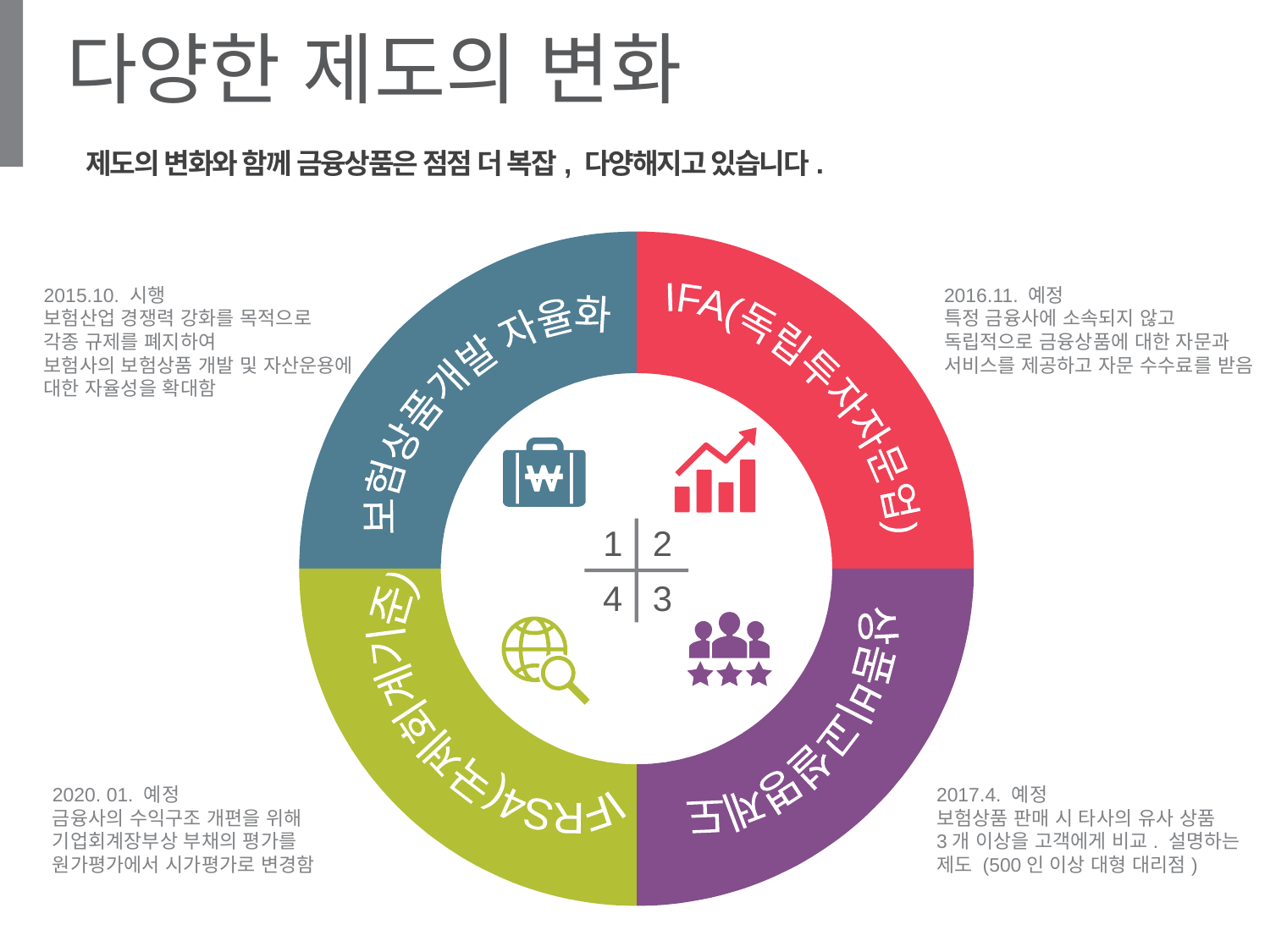

다양한 제도의 변화
제도의 변화와 함께 금융상품은 점점 더 복잡, 다양해지고 있습니다.
2015.10. 시행
보험산업 경쟁력 강화를 목적으로
각종 규제를 폐지하여
보험사의 보험상품 개발 및 자산운용에
대한 자율성을 확대함
2016.11. 예정
특정 금융사에 소속되지 않고
독립적으로 금융상품에 대한 자문과
서비스를 제공하고 자문 수수료를 받음
IFA(독립투자자문업)
보험상품개발 자율화

1
2
4
3

상품비교설명제도
IFRS4(국제회계기준)
2020. 01. 예정
금융사의 수익구조 개편을 위해
기업회계장부상 부채의 평가를
원가평가에서 시가평가로 변경함
2017.4. 예정
보험상품 판매 시 타사의 유사 상품
3개 이상을 고객에게 비교. 설명하는
제도 (500인 이상 대형 대리점)